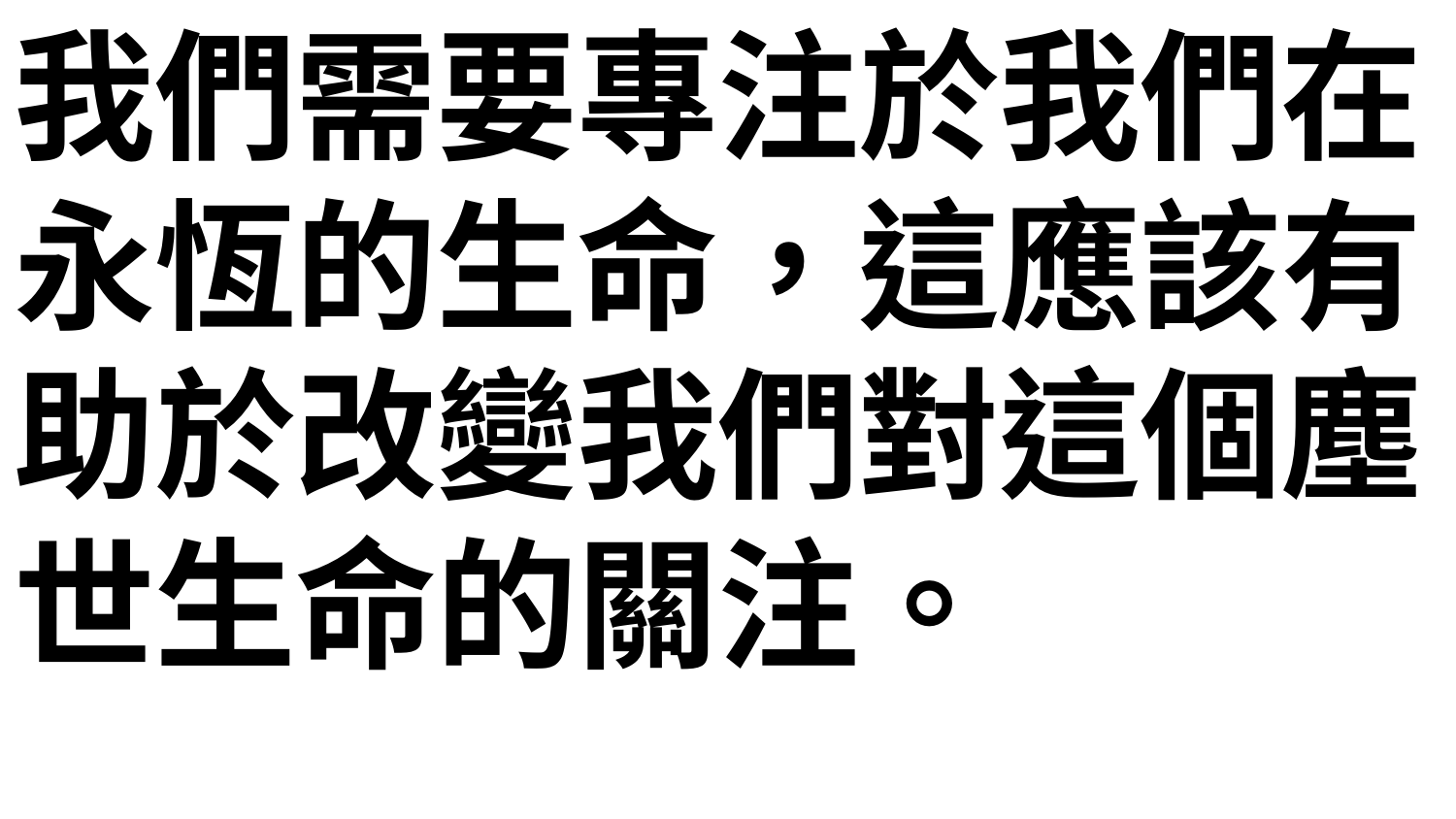

我們需要專注於我們在永恆的生命，這應該有助於改變我們對這個塵世生命的關注。